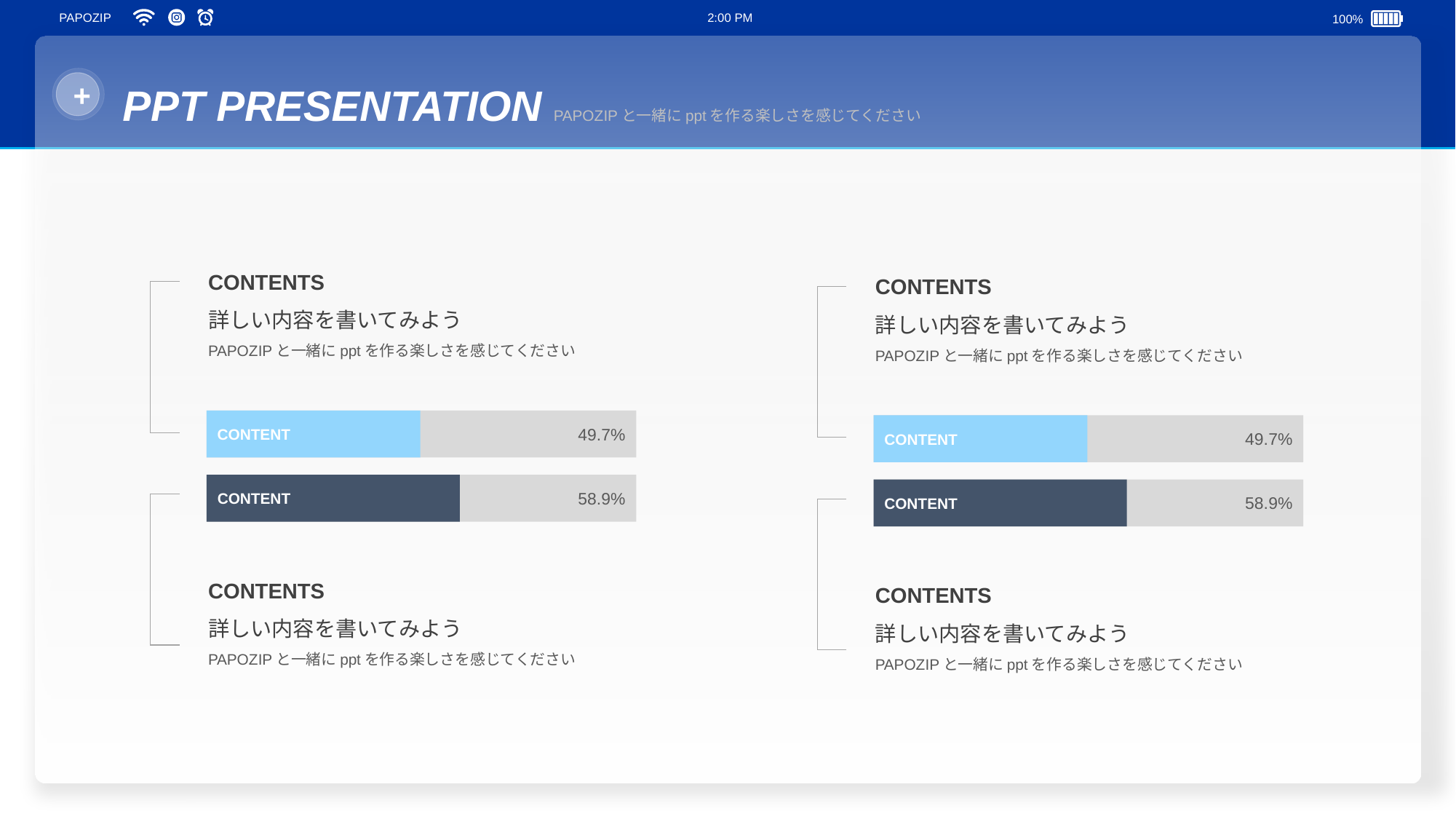

PAPOZIP
2:00 PM
100%

+
PPT PRESENTATION PAPOZIPと一緒にpptを作る楽しさを感じてください
CONTENTS
詳しい内容を書いてみよう
PAPOZIPと一緒にpptを作る楽しさを感じてください
CONTENTS
詳しい内容を書いてみよう
PAPOZIPと一緒にpptを作る楽しさを感じてください

49.7%
CONTENT
49.7%
CONTENT
58.9%
CONTENT
58.9%
CONTENT

CONTENTS
詳しい内容を書いてみよう
PAPOZIPと一緒にpptを作る楽しさを感じてください
CONTENTS
詳しい内容を書いてみよう
PAPOZIPと一緒にpptを作る楽しさを感じてください